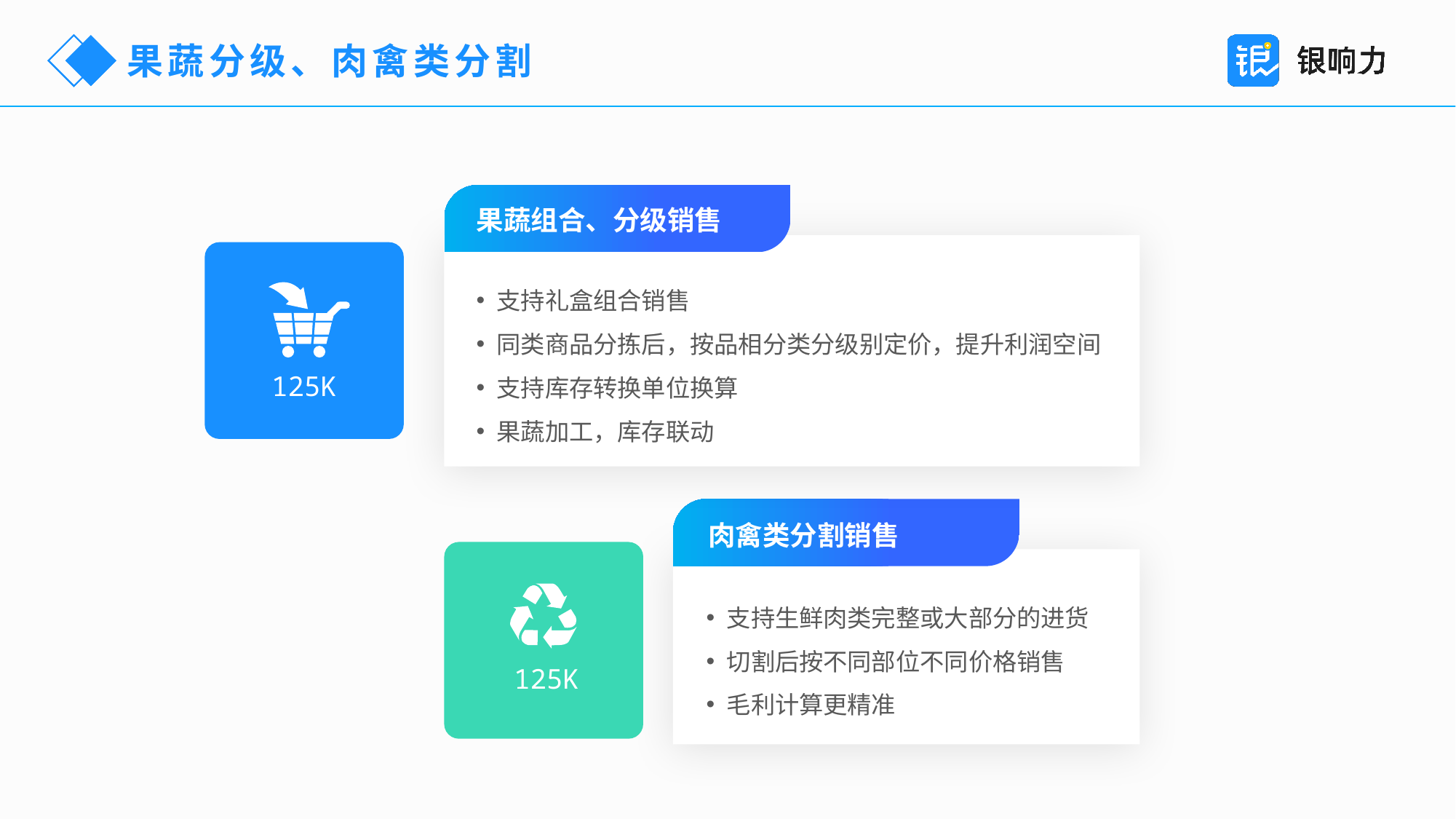

果蔬分级、肉禽类分割

果蔬组合、分级销售

支持礼盒组合销售
同类商品分拣后，按品相分类分级别定价，提升利润空间
支持库存转换单位换算
果蔬加工，库存联动

125K

肉禽类分割销售

支持生鲜肉类完整或大部分的进货
切割后按不同部位不同价格销售
毛利计算更精准

125K